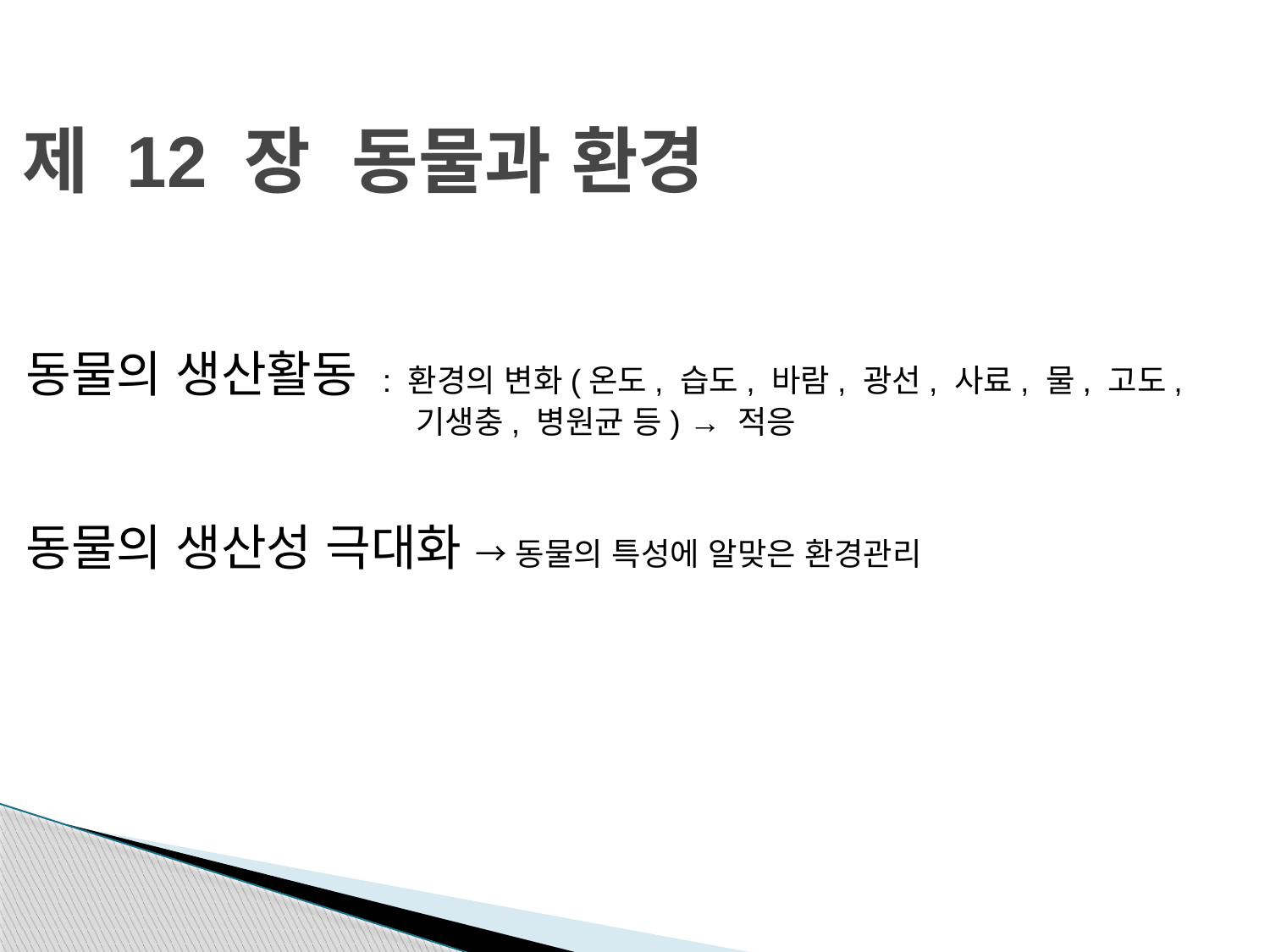

# 제 12 장  동물과 환경

동물의 생산활동 : 환경의 변화(온도, 습도, 바람, 광선, 사료, 물, 고도,
                                           기생충, 병원균 등) → 적응
동물의 생산성 극대화 → 동물의 특성에 알맞은 환경관리